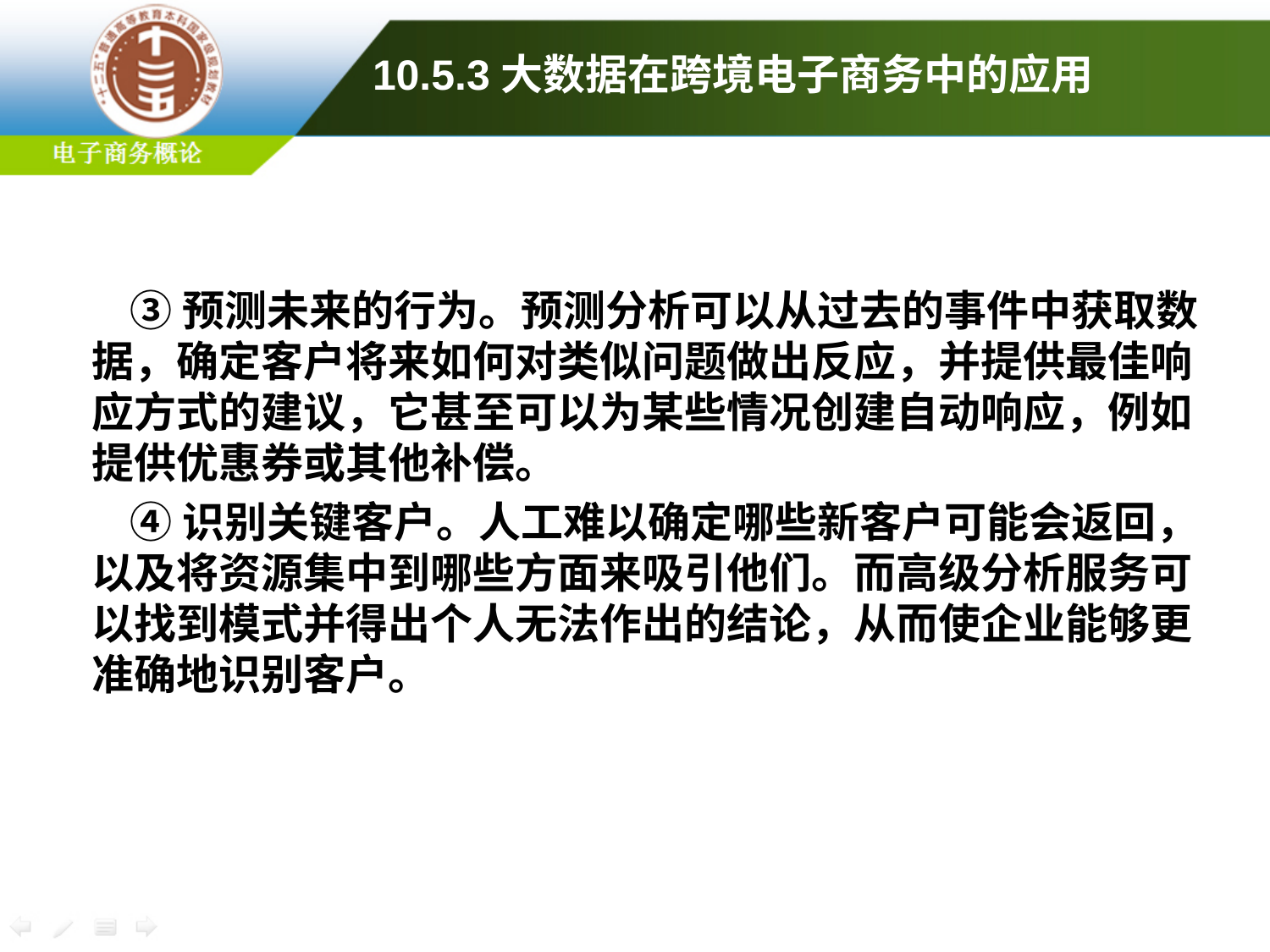

10.5.3大数据在跨境电子商务中的应用

         ③预测未来的行为。预测分析可以从过去的事件中获取数据，确定客户将来如何对类似问题做出反应，并提供最佳响应方式的建议，它甚至可以为某些情况创建自动响应，例如提供优惠券或其他补偿。
         ④识别关键客户。人工难以确定哪些新客户可能会返回，以及将资源集中到哪些方面来吸引他们。而高级分析服务可以找到模式并得出个人无法作出的结论，从而使企业能够更准确地识别客户。